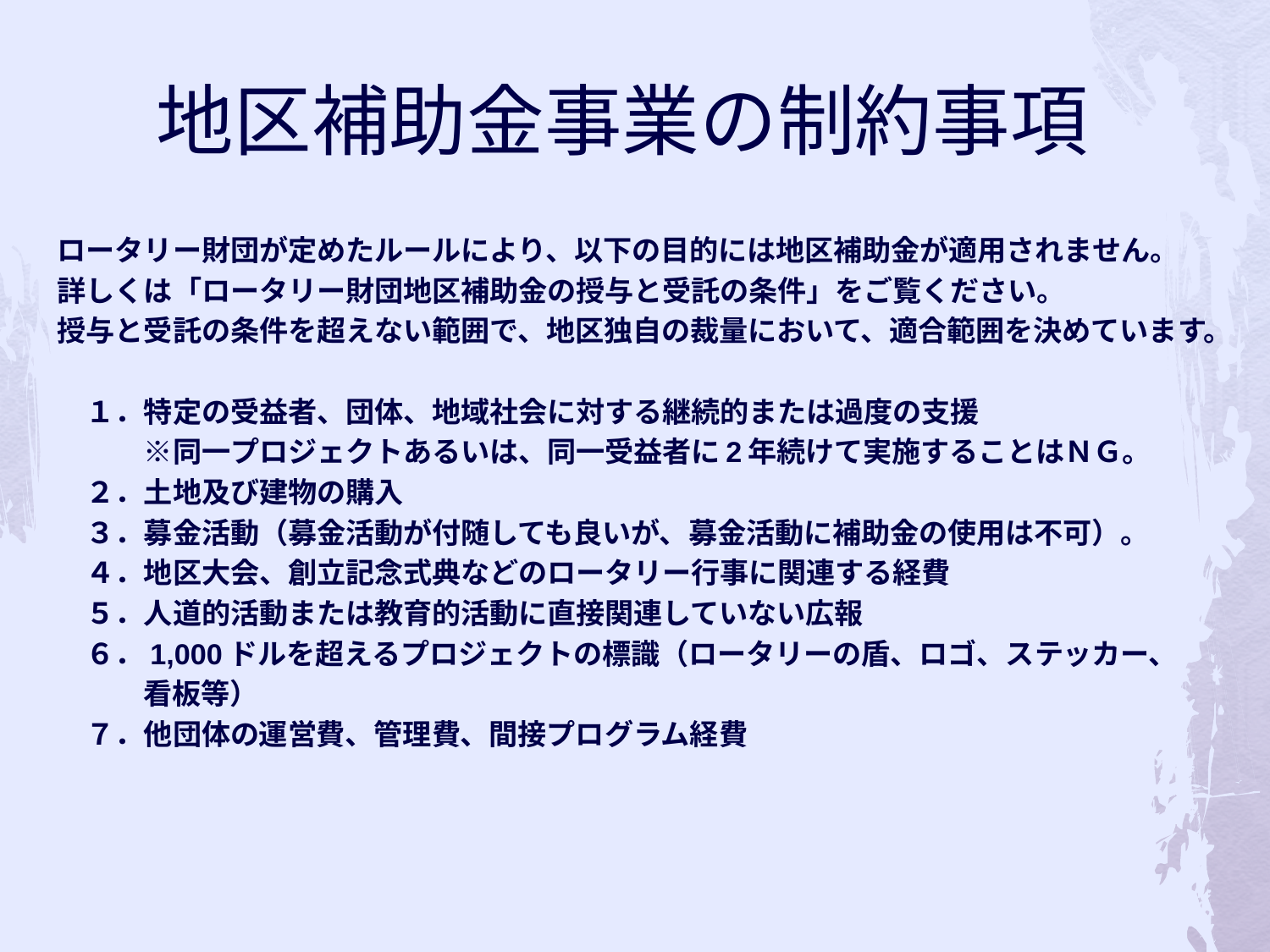

# 地区補助金事業の制約事項
ロータリー財団が定めたルールにより、以下の目的には地区補助金が適用されません。
詳しくは「ロータリー財団地区補助金の授与と受託の条件」をご覧ください。
授与と受託の条件を超えない範囲で、地区独自の裁量において、適合範囲を決めています。

　１．特定の受益者、団体、地域社会に対する継続的または過度の支援
　　　※同一プロジェクトあるいは、同一受益者に2年続けて実施することはＮＧ。
　２．土地及び建物の購入
　３．募金活動（募金活動が付随しても良いが、募金活動に補助金の使用は不可）。
　４．地区大会、創立記念式典などのロータリー行事に関連する経費
　５．人道的活動または教育的活動に直接関連していない広報
　６．1,000ドルを超えるプロジェクトの標識（ロータリーの盾、ロゴ、ステッカー、
　　　看板等）
　７．他団体の運営費、管理費、間接プログラム経費